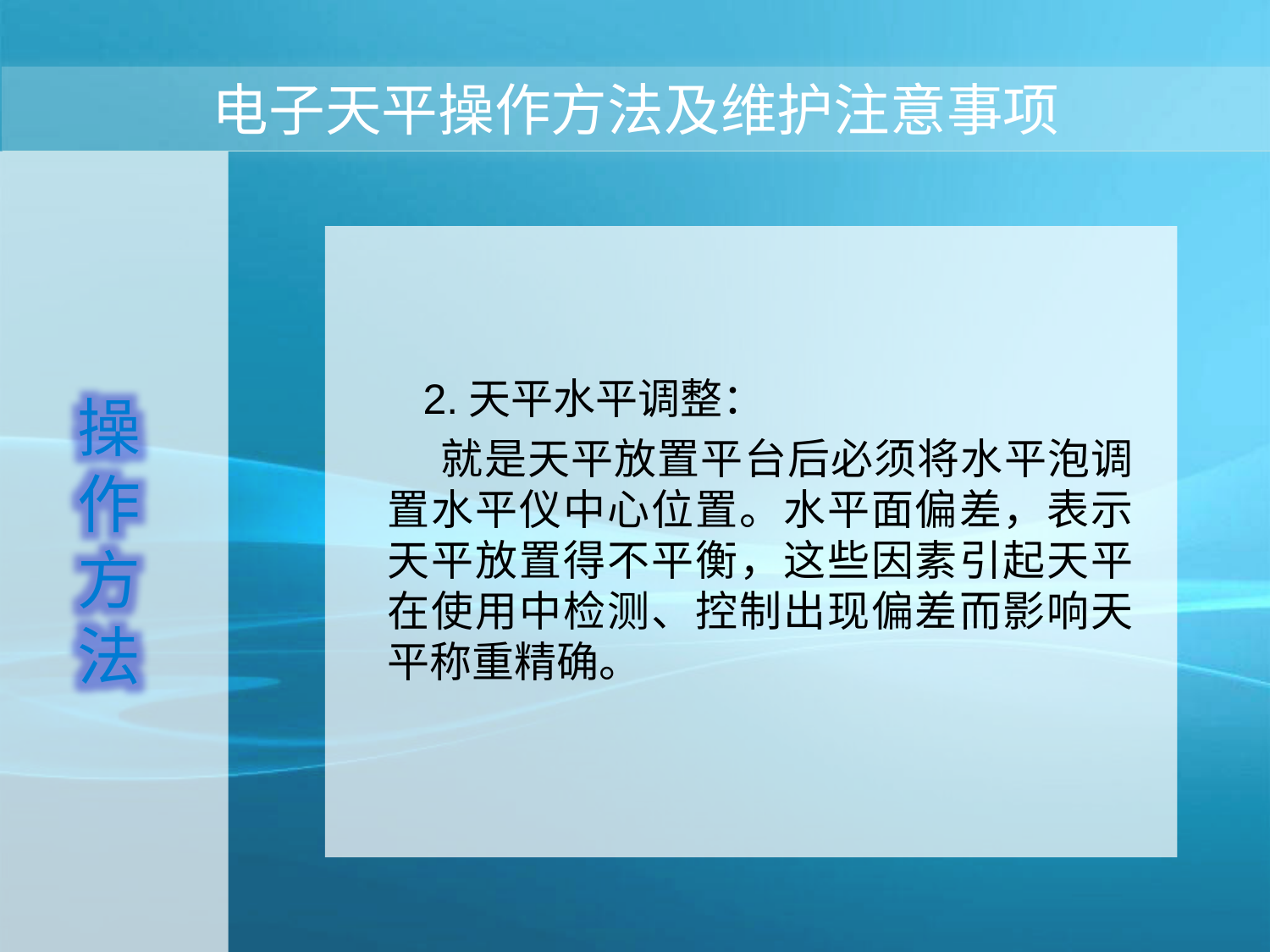

# 电子天平操作方法及维护注意事项

   2.天平水平调整：
    就是天平放置平台后必须将水平泡调置水平仪中心位置。水平面偏差，表示天平放置得不平衡，这些因素引起天平在使用中检测、控制出现偏差而影响天平称重精确。
操作方法